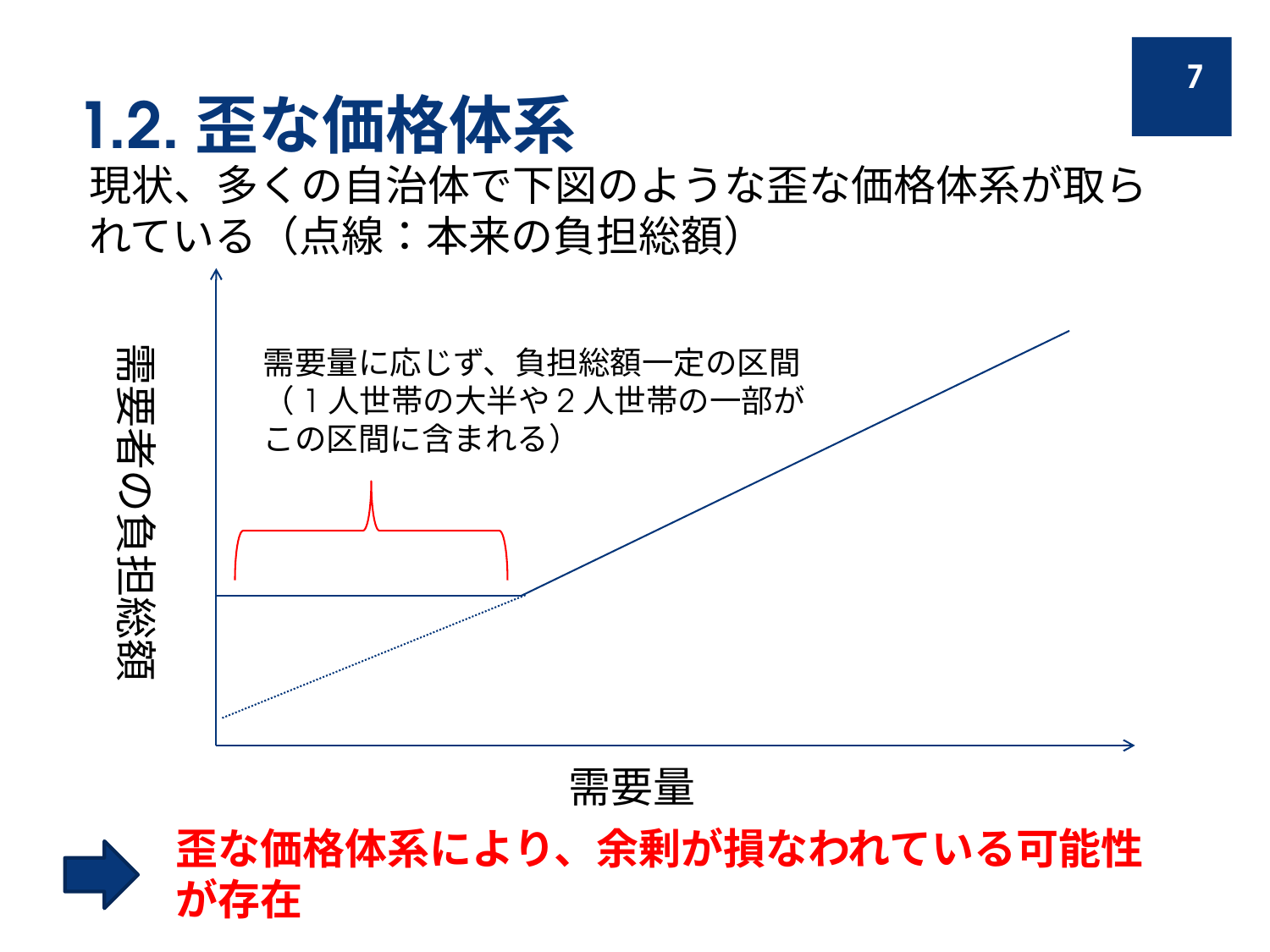

# 1.2.歪な価格体系
7
現状、多くの自治体で下図のような歪な価格体系が取られている（点線：本来の負担総額）
需要者の負担総額
需要量
需要量に応じず、負担総額一定の区間
（1人世帯の大半や2人世帯の一部が
この区間に含まれる）

歪な価格体系により、余剰が損なわれている可能性
が存在